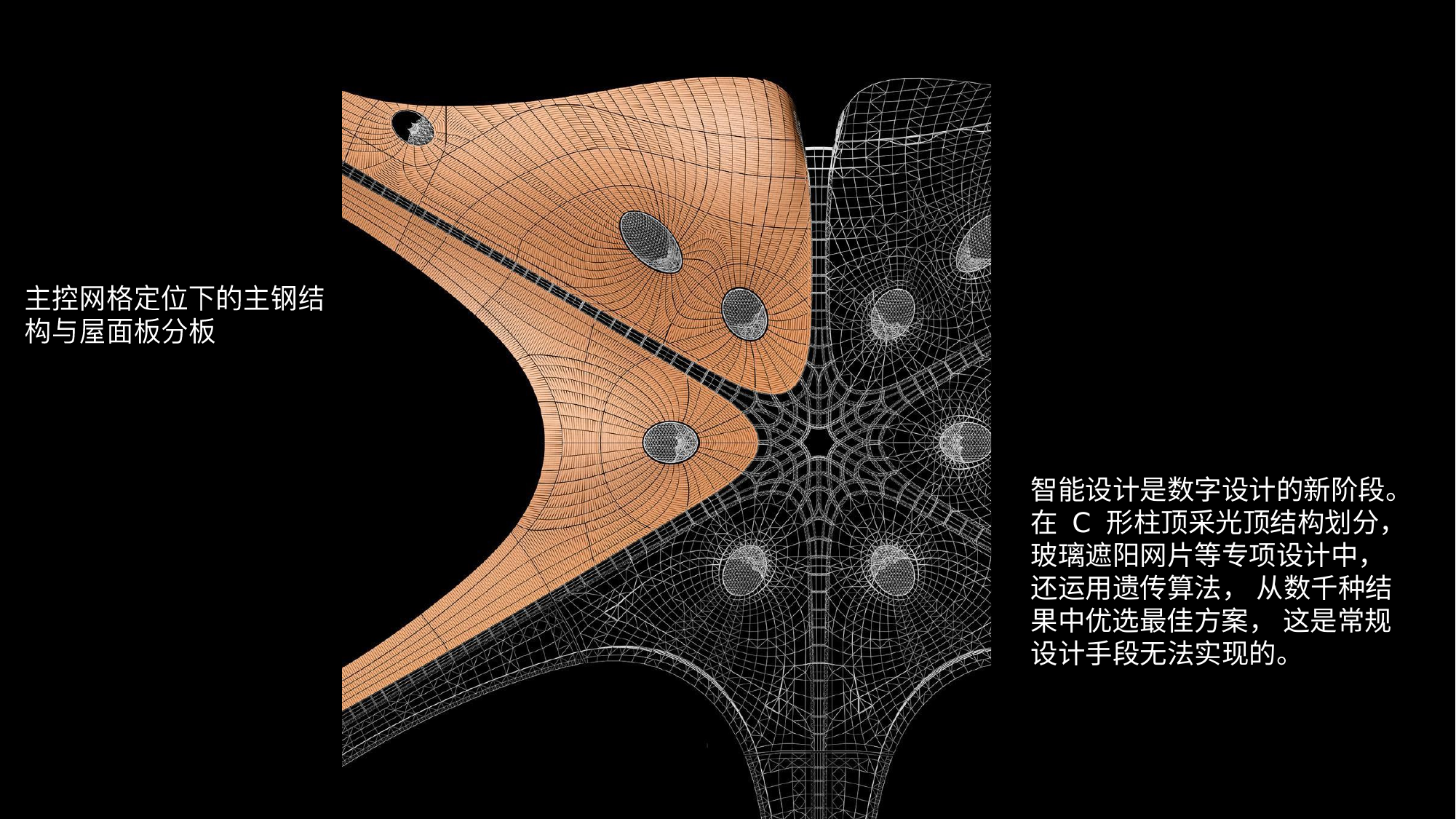

智能设计是数字设计的新阶段。 在 C 形柱顶采光顶结构划分，  玻璃遮阳网片等专项设计中，  还运用遗传算法， 从数千种结 果中优选最佳方案， 这是常规 设计手段无法实现的。